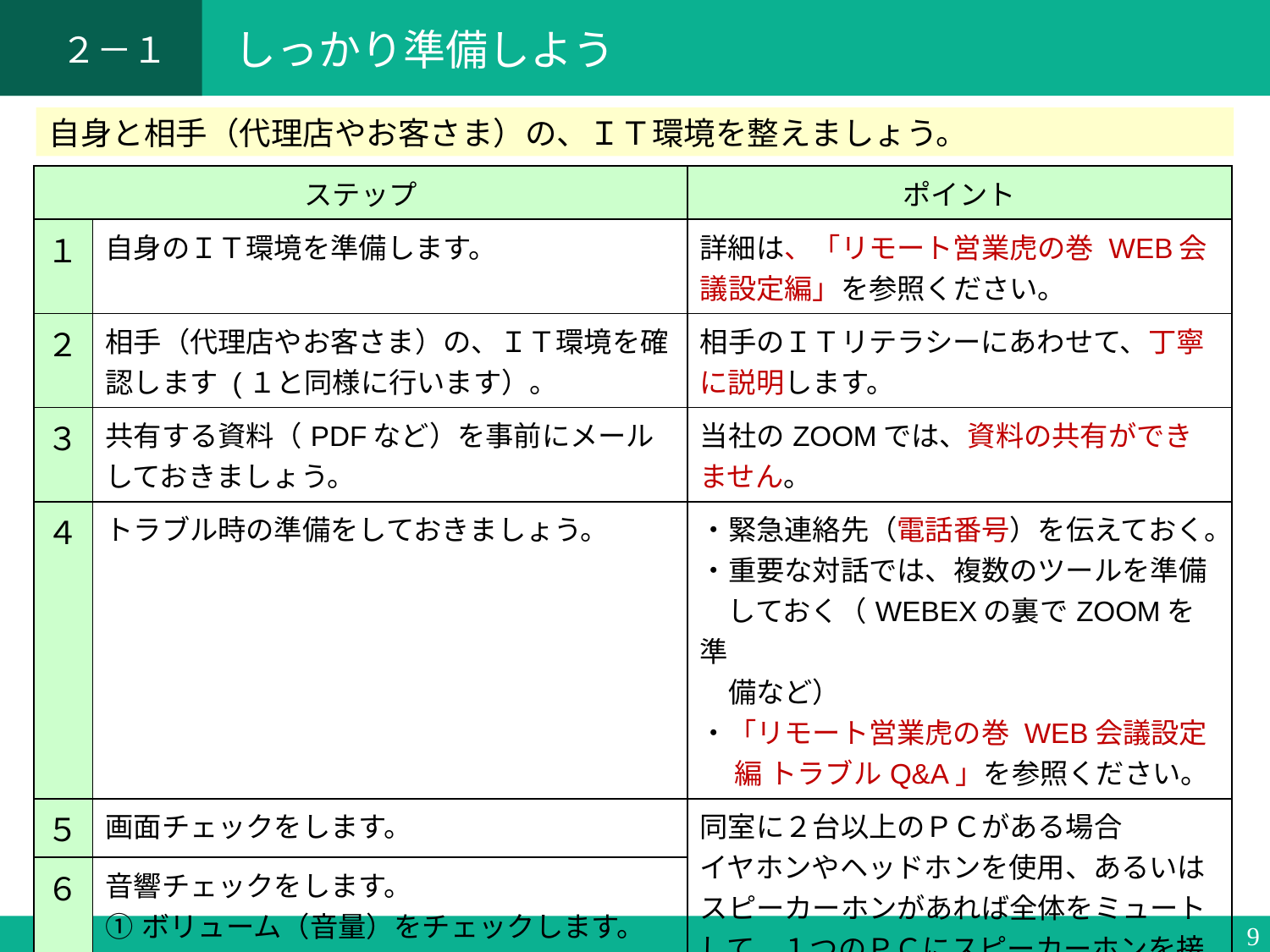

２－１
# しっかり準備しよう
自身と相手（代理店やお客さま）の、ＩＴ環境を整えましょう。
| ステップ | ステップ | ポイント |
| --- | --- | --- |
| １ | 自身のＩＴ環境を準備します。 | 詳細は、「リモート営業虎の巻 WEB会議設定編」を参照ください。 |
| ２ | 相手（代理店やお客さま）の、ＩＴ環境を確認します (１と同様に行います）。 | 相手のＩＴリテラシーにあわせて、丁寧に説明します。 |
| ３ | 共有する資料（PDFなど）を事前にメールしておきましょう。 | 当社のZOOMでは、資料の共有ができません。 |
| ４ | トラブル時の準備をしておきましょう。 | ・緊急連絡先（電話番号）を伝えておく。 ・重要な対話では、複数のツールを準備 　しておく（WEBEXの裏でZOOMを準 　備など） ・「リモート営業虎の巻 WEB会議設定 　 編 トラブルQ&A」を参照ください。 |
| ５ | 画面チェックをします。 | 同室に２台以上のＰＣがある場合 イヤホンやヘッドホンを使用、あるいはスピーカーホンがあれば全体をミュートして、１つのＰＣにスピーカーホンを接続してハウリングを防ぐ。 |
| ６ | 音響チェックをします。 ①ボリューム（音量）をチェックします。 ②ハウリングしないようにします。 画面が映らないことよりも、音声が聞きづらいことが、ストレスにつながります。 | 同室に２台以上のＰＣがあるときは全体をミュートして、１つのＰＣにスピーカーホンなどを接続する。 |
9